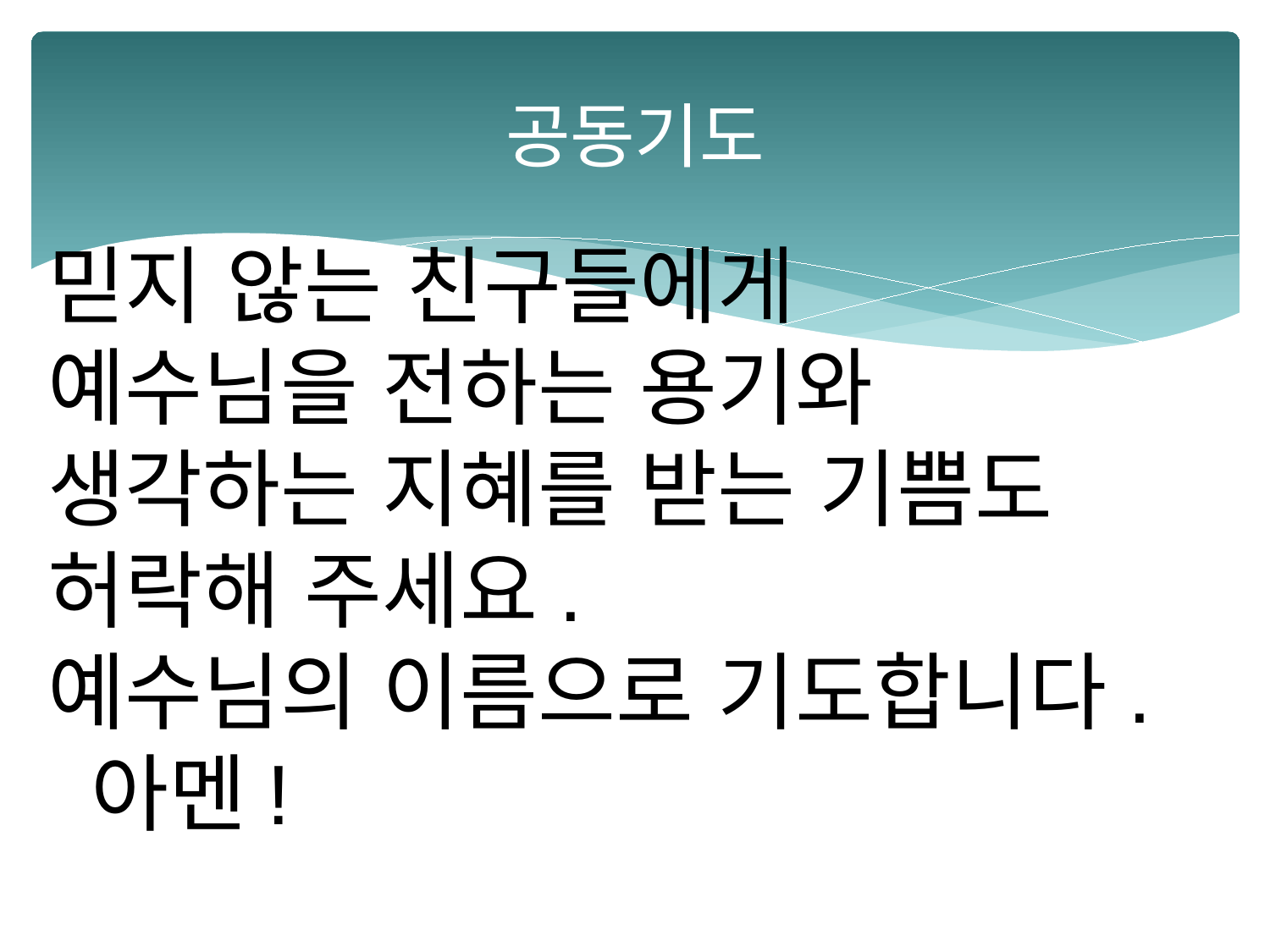

# 공동기도

믿지 않는 친구들에게
예수님을 전하는 용기와
생각하는 지혜를 받는 기쁨도 허락해 주세요.
예수님의 이름으로 기도합니다.     아멘!